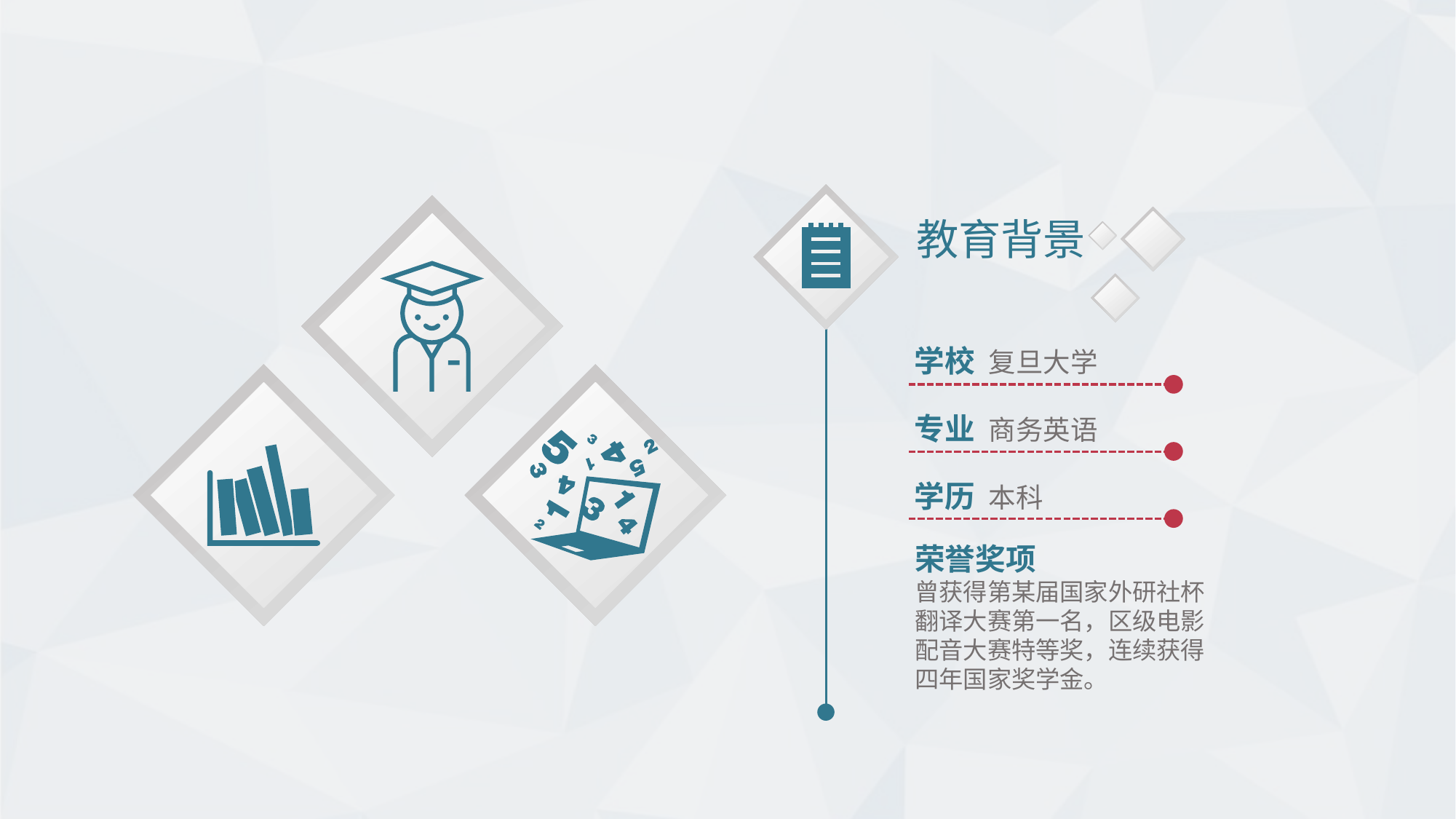

教育背景

学校  复旦大学

专业  商务英语

学历  本科

荣誉奖项
曾获得第某届国家外研社杯翻译大赛第一名，区级电影配音大赛特等奖，连续获得四年国家奖学金。